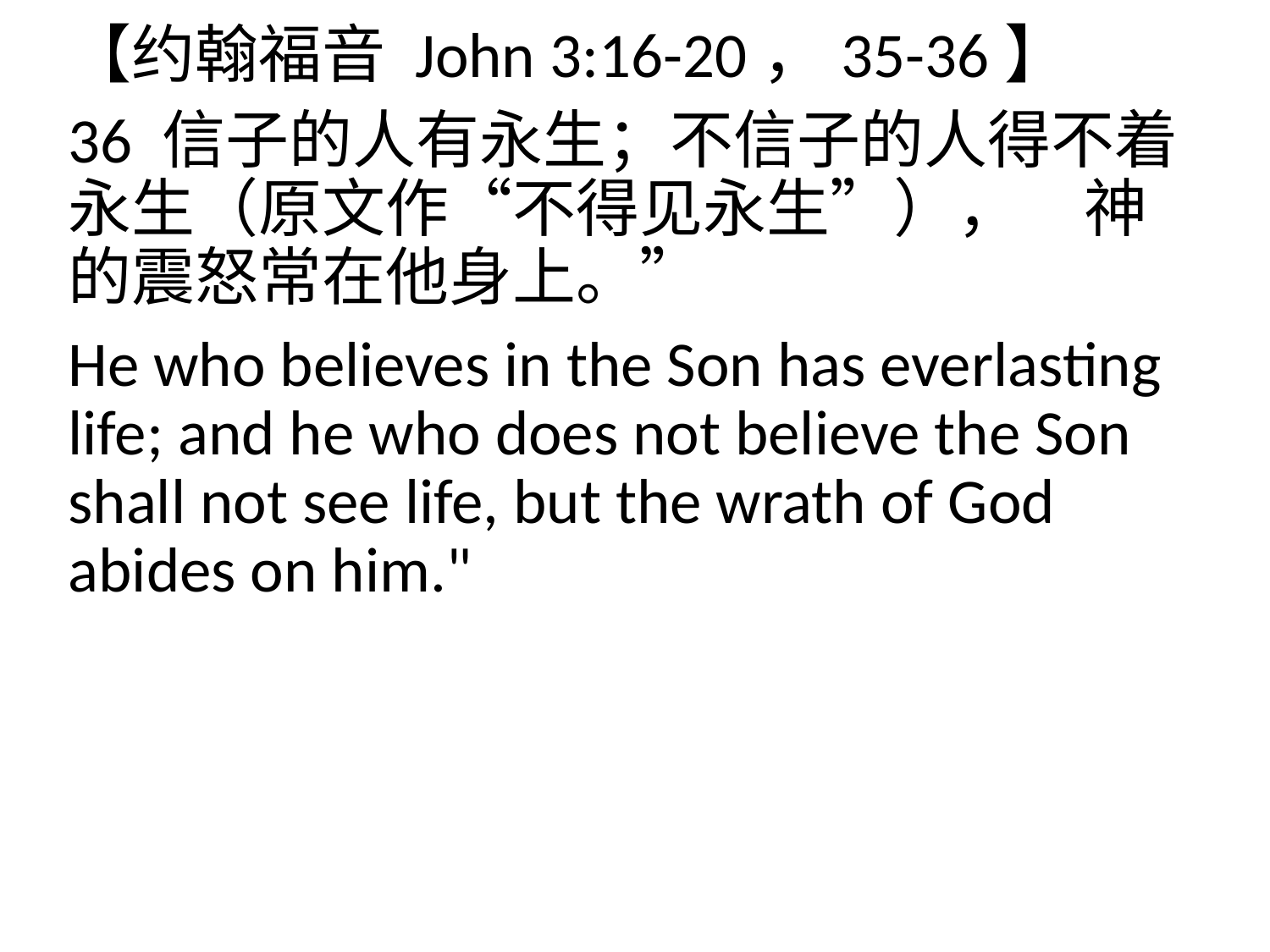

【约翰福音 John 3:16-20，35-36】
36 信子的人有永生；不信子的人得不着永生（原文作“不得见永生”），　神的震怒常在他身上。”
He who believes in the Son has everlasting life; and he who does not believe the Son shall not see life, but the wrath of God abides on him."